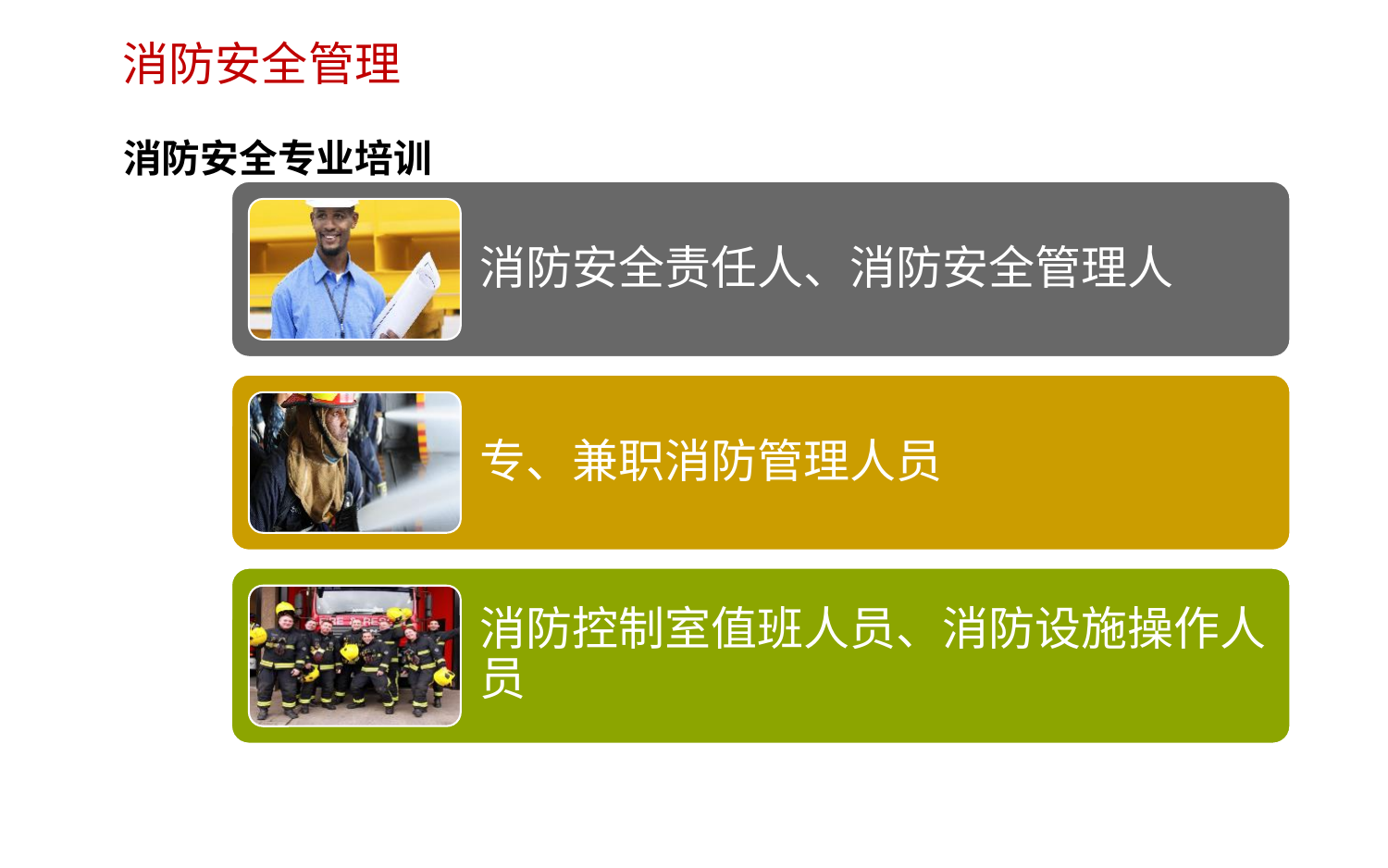

消防安全管理
消防安全专业培训
消防安全责任人、消防安全管理人
专、兼职消防管理人员
消防控制室值班人员、消防设施操作人员